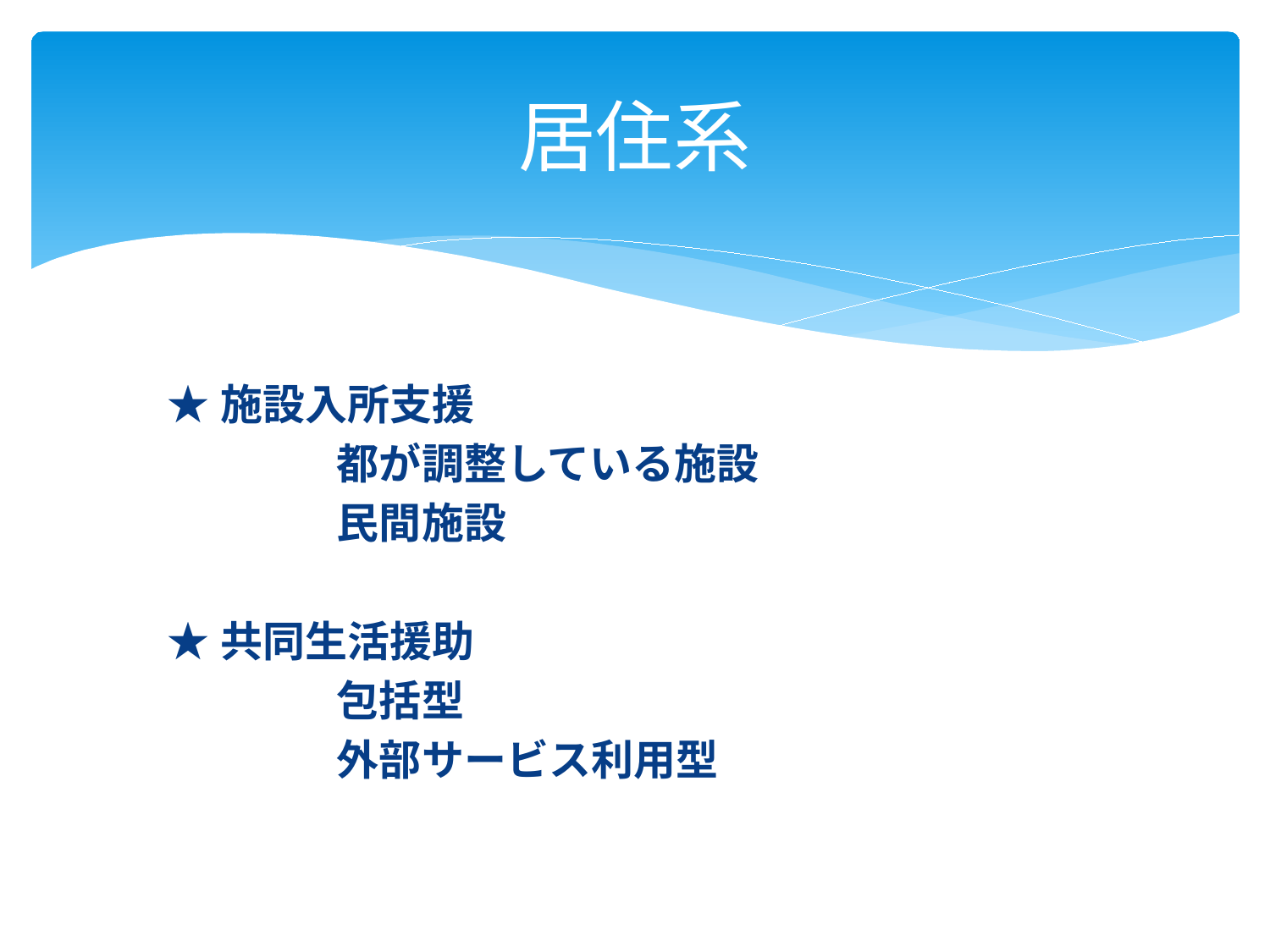

# 居住系
★施設入所支援
　　　　都が調整している施設
　　　　民間施設

★共同生活援助
　　　　包括型
　　　　外部サービス利用型